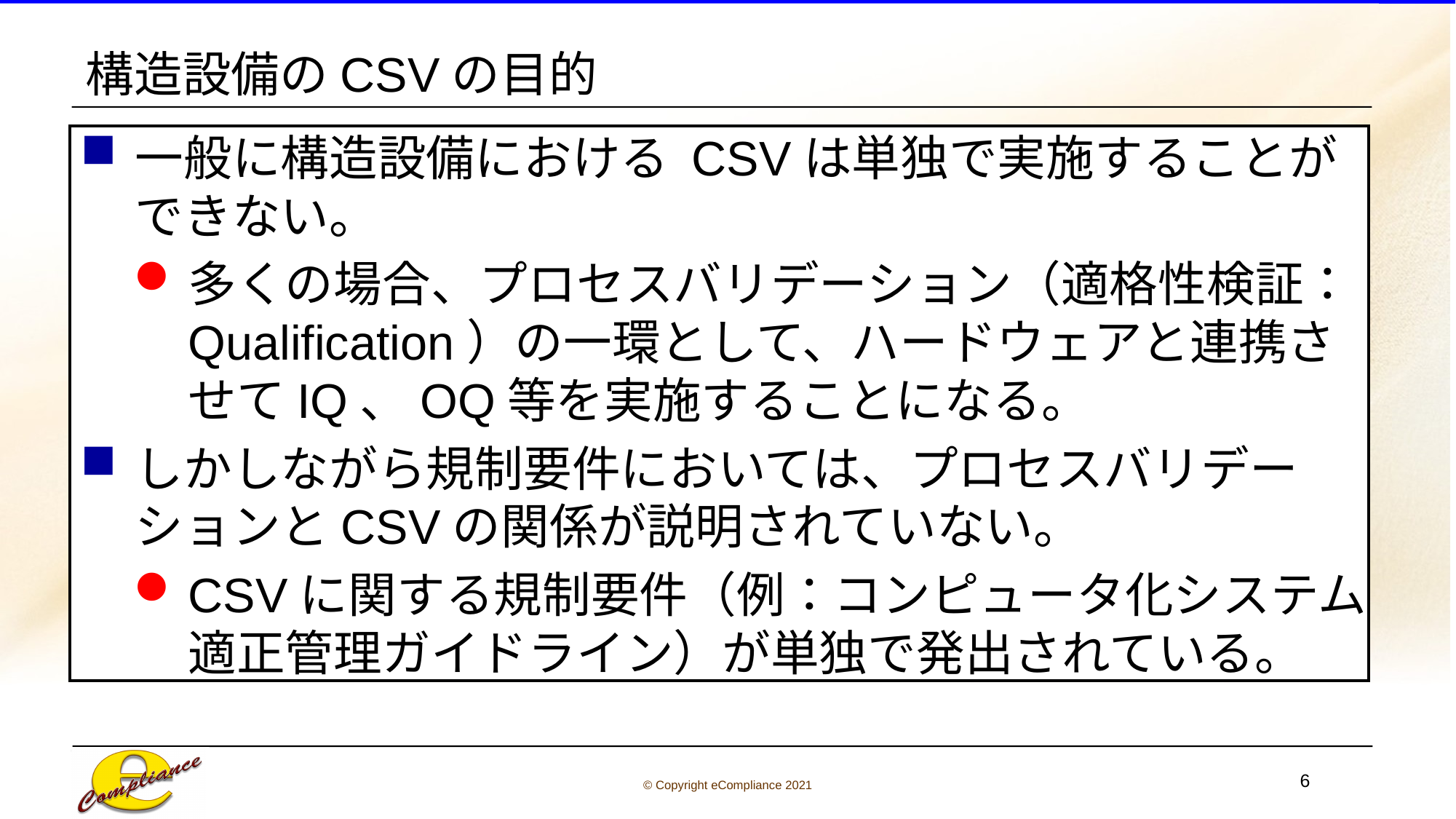

# 構造設備のCSVの目的
一般に構造設備における CSVは単独で実施することができない。
多くの場合、プロセスバリデーション（適格性検証：Qualification）の一環として、ハードウェアと連携させてIQ、OQ等を実施することになる。
しかしながら規制要件においては、プロセスバリデーションとCSVの関係が説明されていない。
CSVに関する規制要件（例：コンピュータ化システム適正管理ガイドライン）が単独で発出されている。